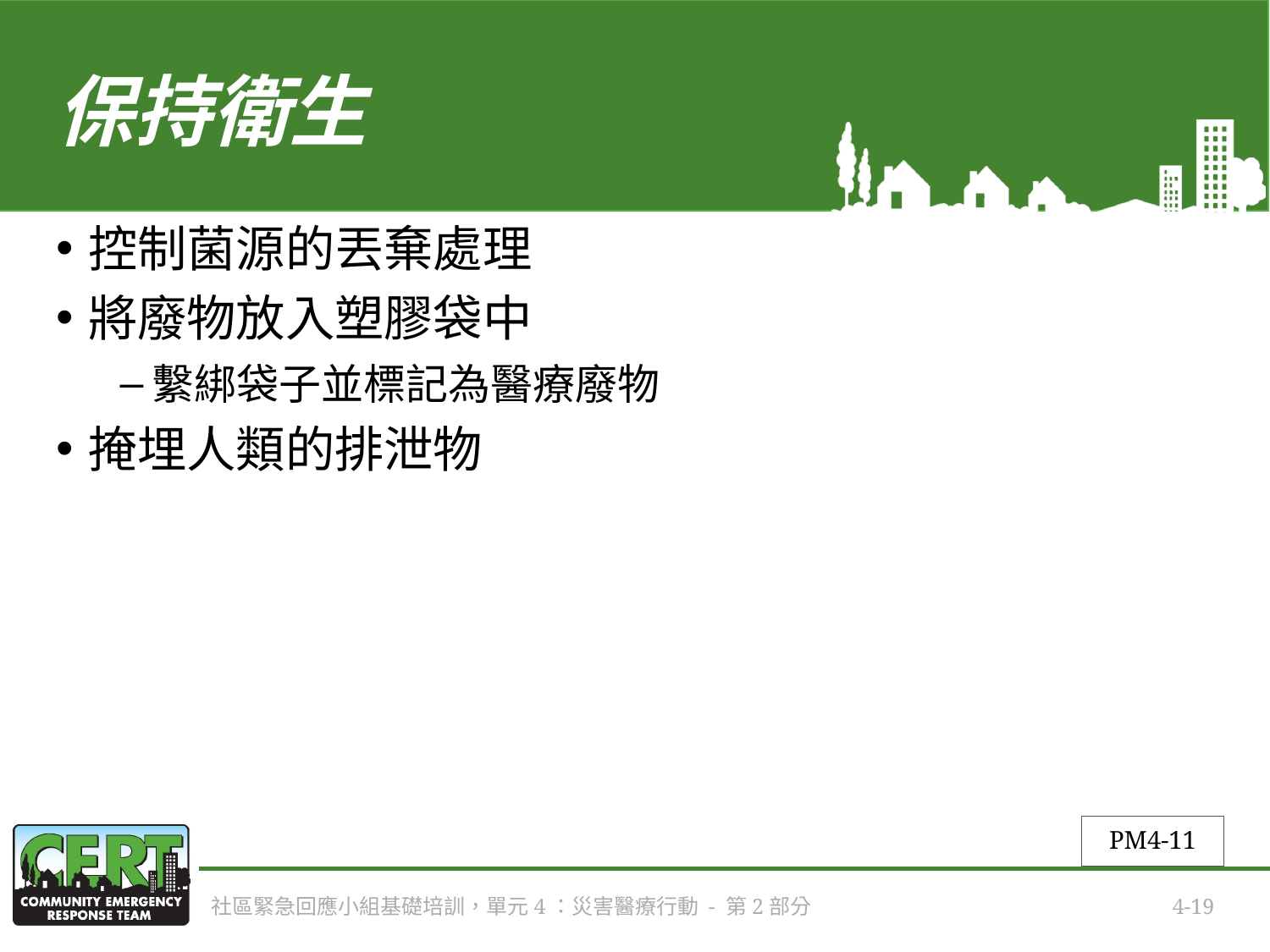

# 保持衛生
控制菌源的丟棄處理
將廢物放入塑膠袋中
繫綁袋子並標記為醫療廢物
掩埋人類的排泄物
PM4-11
社區緊急回應小組基礎培訓，單元4：災害醫療行動 - 第2部分
4-19